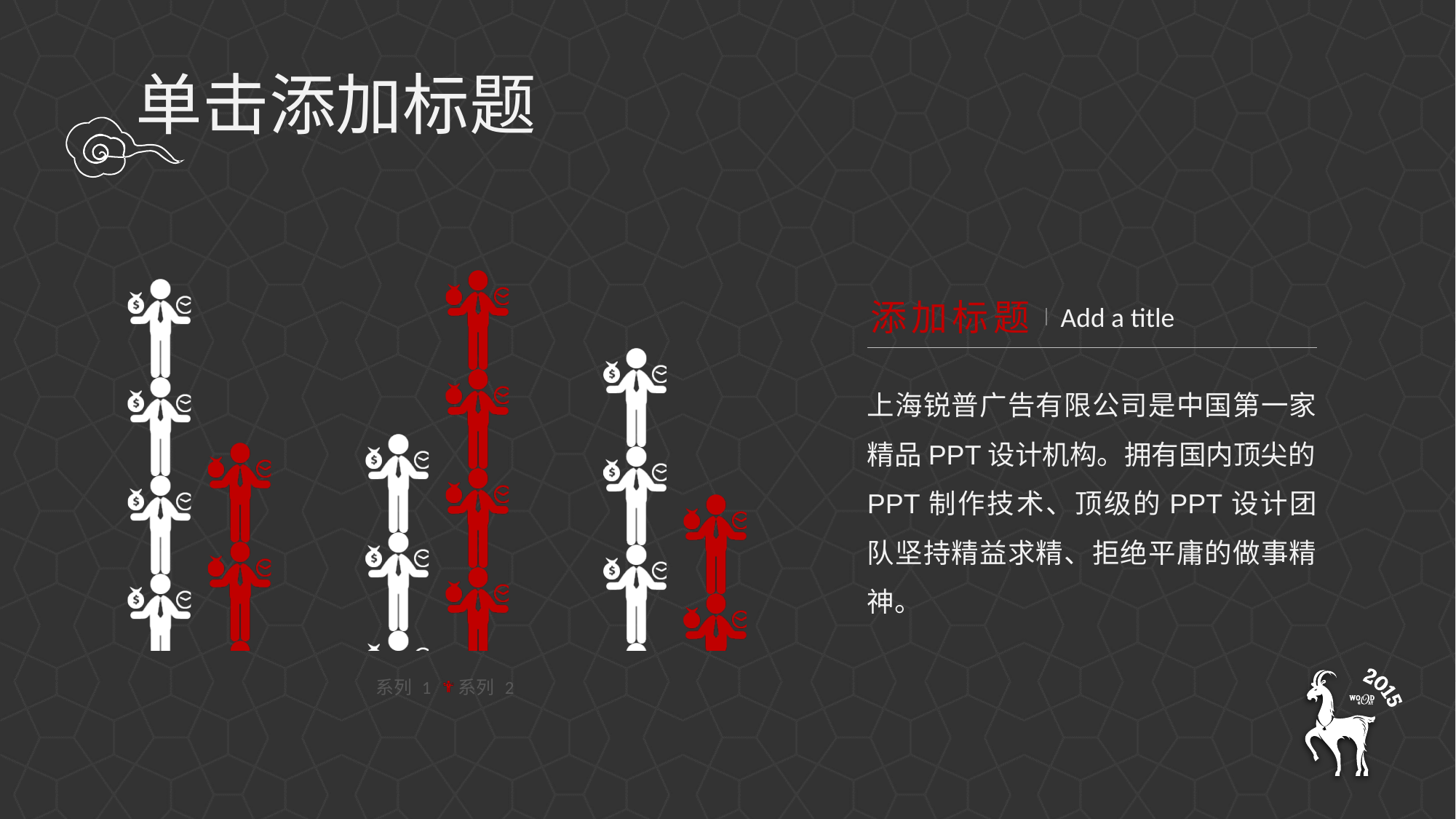

单击添加标题

### Chart

| Category | 系列 1 | 系列 2 |
|---|---|---|
| 类别 1 | 4.3 | 2.4 |
| 类别 2 | 2.5 | 4.4 |
| 类别 3 | 3.5 | 1.8 |
添加标题
Add a title
上海锐普广告有限公司是中国第一家精品PPT设计机构。拥有国内顶尖的PPT制作技术、顶级的PPT设计团队坚持精益求精、拒绝平庸的做事精神。